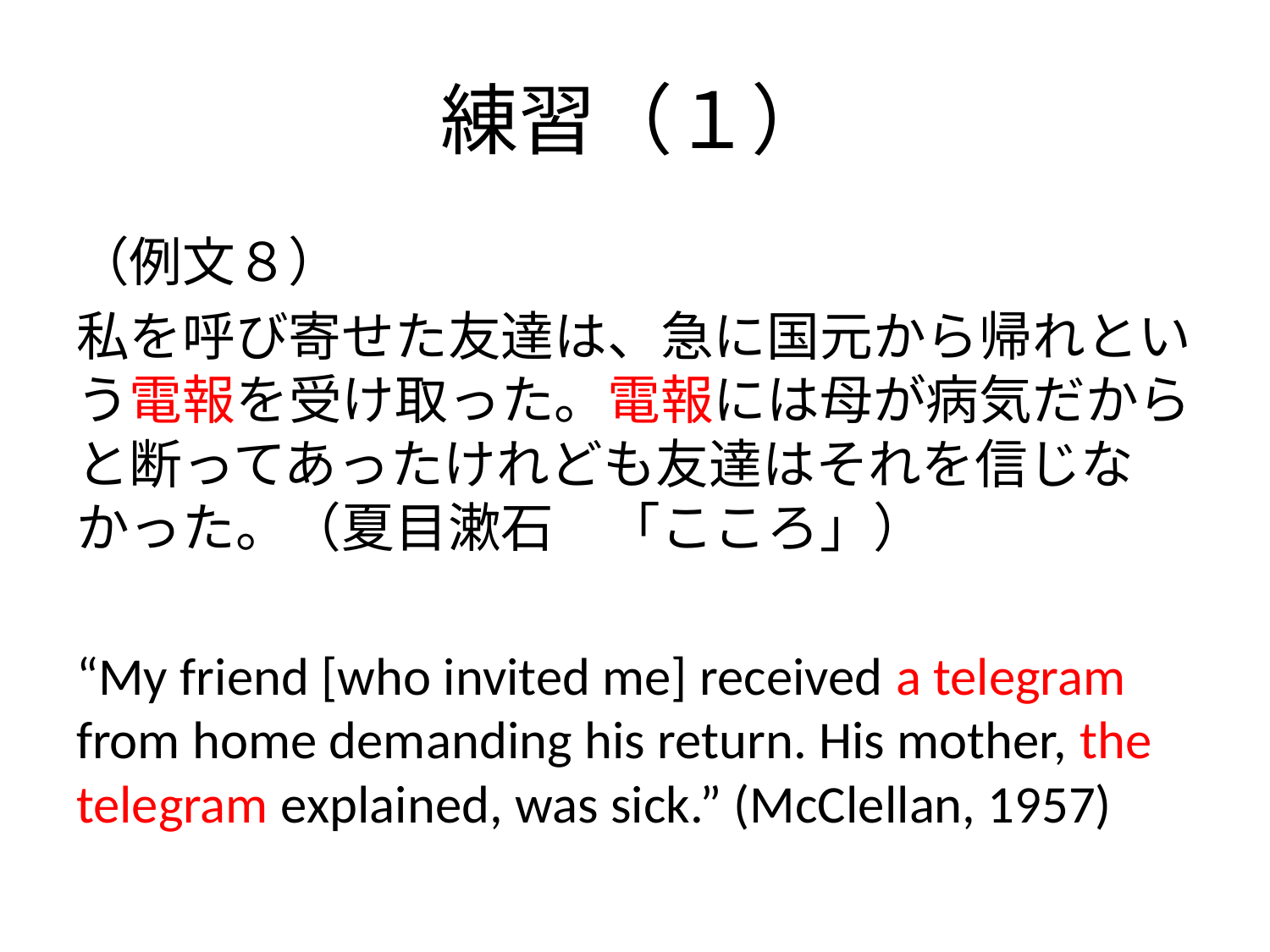

# 練習（１）
（例文８）
私を呼び寄せた友達は、急に国元から帰れという電報を受け取った。電報には母が病気だからと断ってあったけれども友達はそれを信じなかった。（夏目漱石　「こころ」）

“My friend [who invited me] received a telegram from home demanding his return. His mother, the telegram explained, was sick.” (McClellan, 1957)